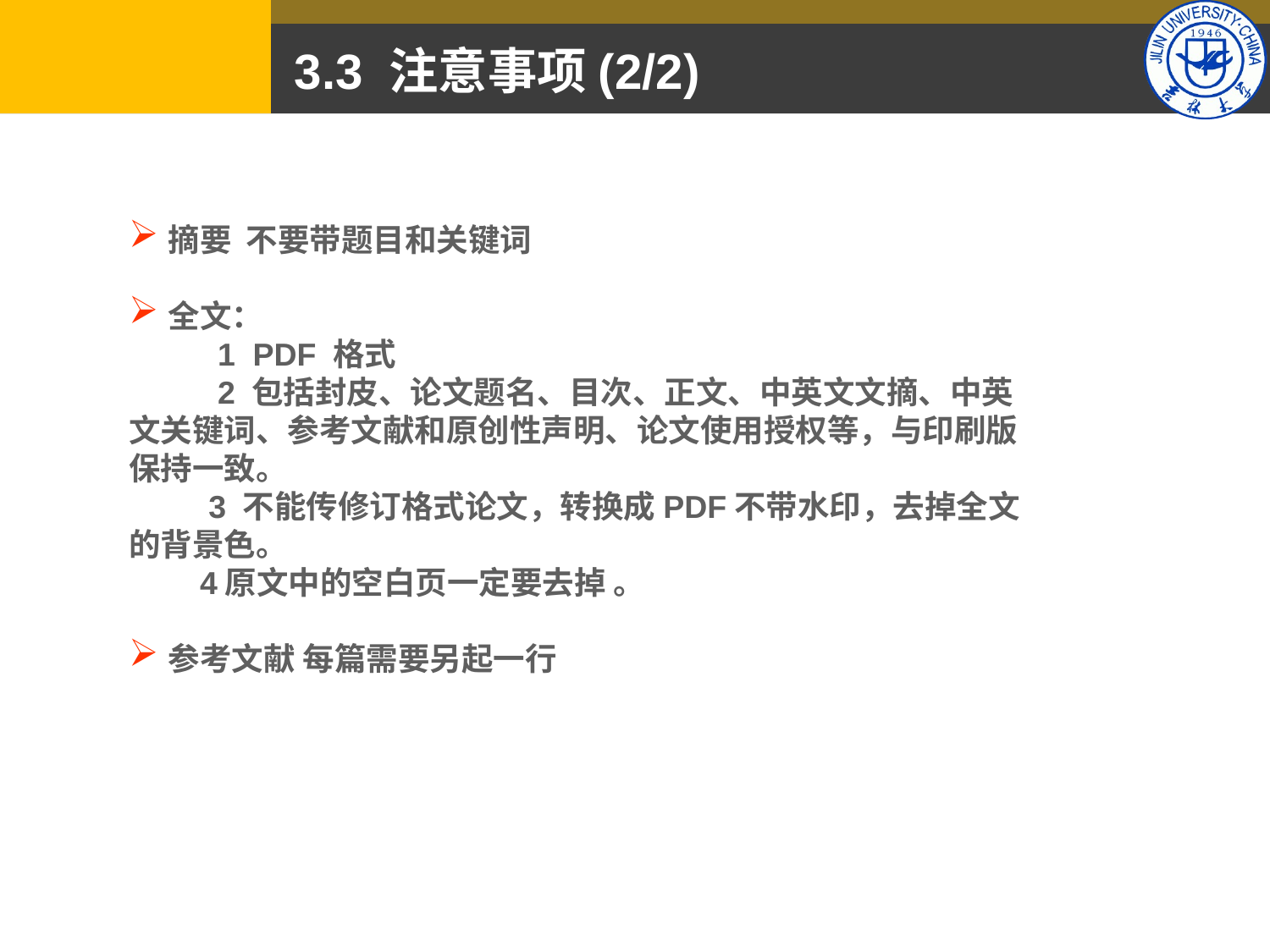

# 3.3 注意事项(2/2)
摘要  不要带题目和关键词

全文：
          1  PDF 格式
          2 包括封皮、论文题名、目次、正文、中英文文摘、中英  文关键词、参考文献和原创性声明、论文使用授权等，与印刷版保持一致。
         3 不能传修订格式论文，转换成PDF不带水印，去掉全文的背景色。
        4原文中的空白页一定要去掉 。

参考文献 每篇需要另起一行